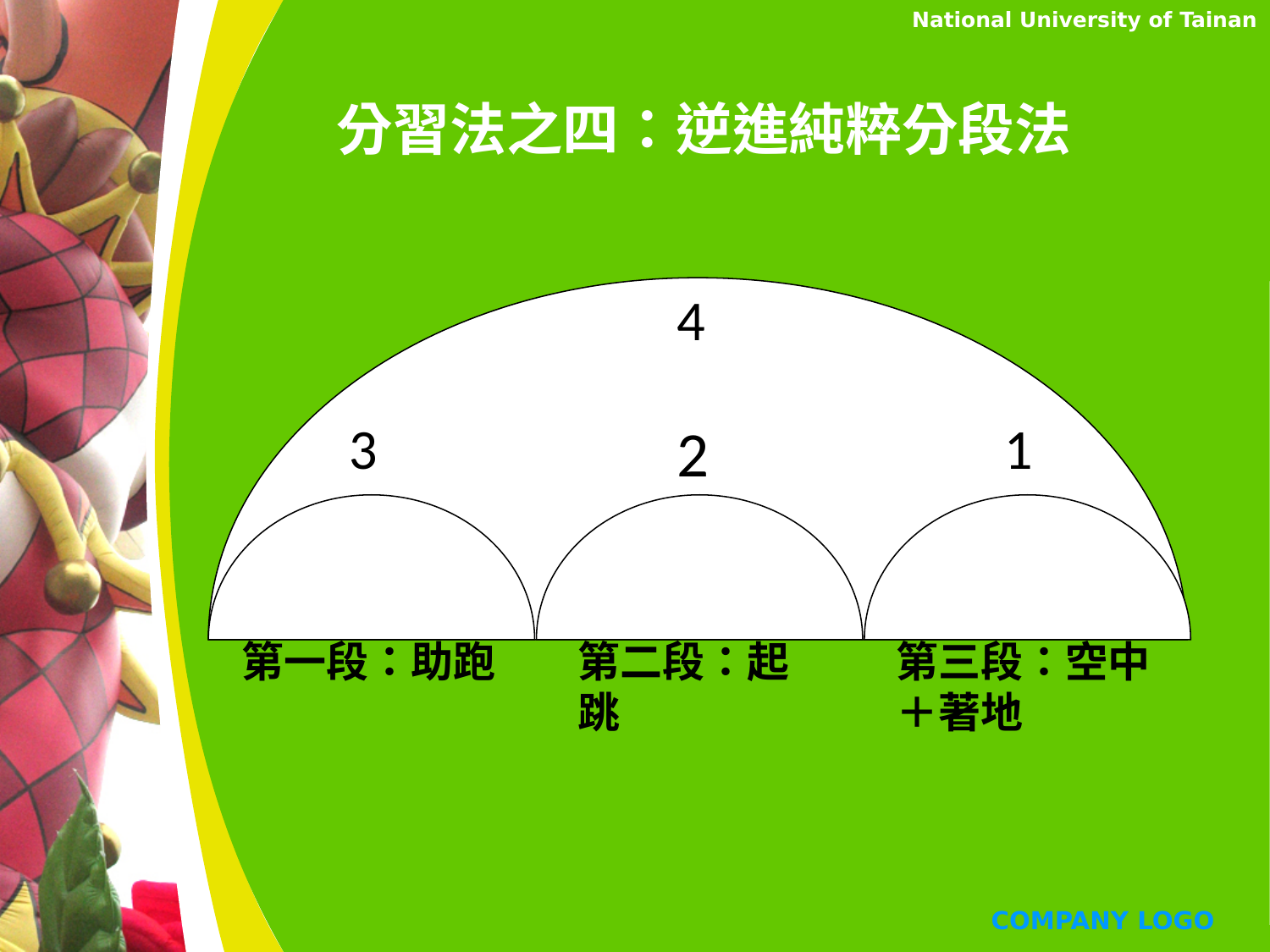

National University of Tainan
# 分習法之四：逆進純粹分段法

4
3
2
1
第一段：助跑
第二段：起跳
第三段：空中＋著地